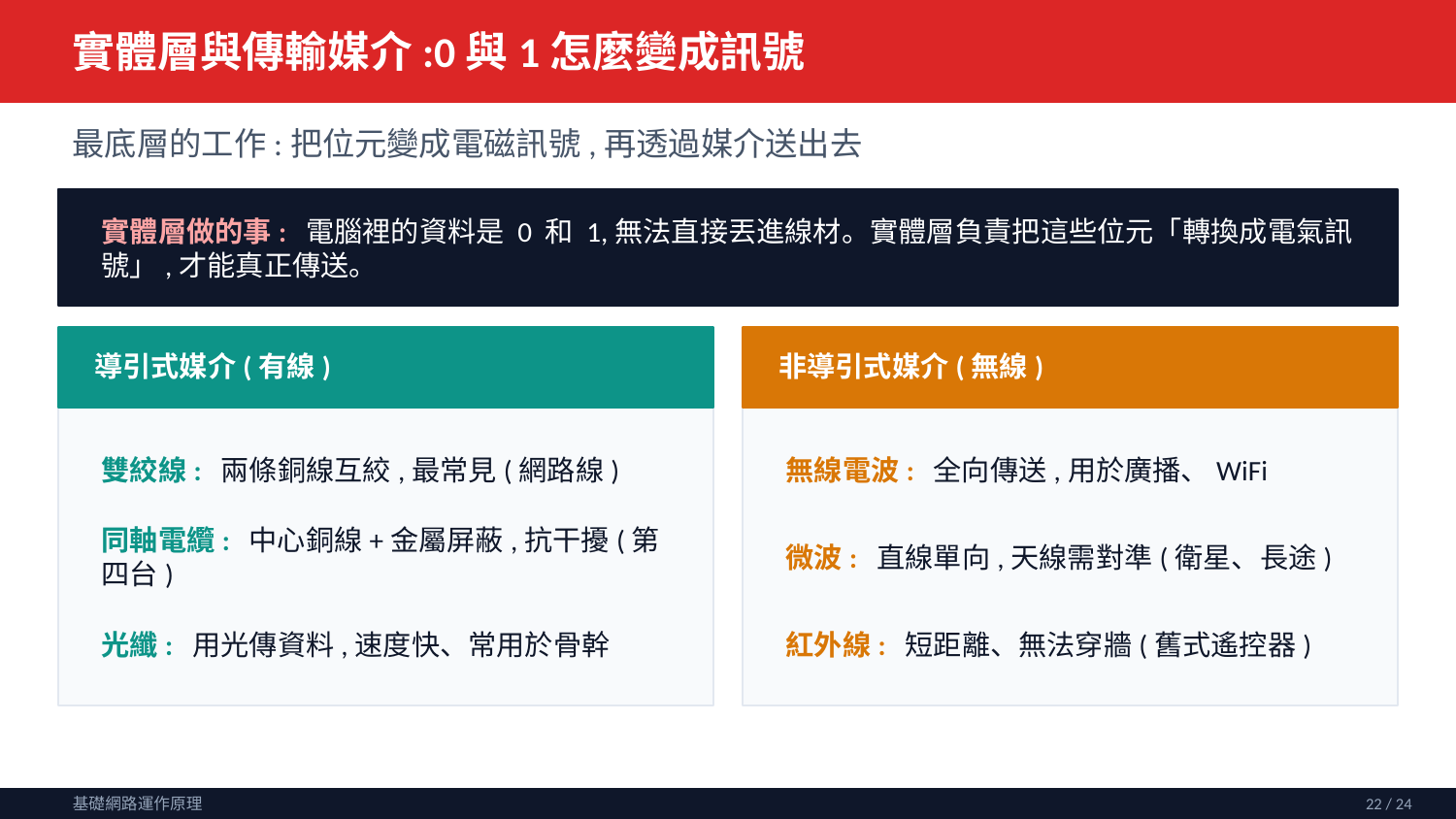

實體層與傳輸媒介:0與1怎麼變成訊號
最底層的工作:把位元變成電磁訊號,再透過媒介送出去

實體層做的事:  電腦裡的資料是 0 和 1,無法直接丟進線材。實體層負責把這些位元「轉換成電氣訊號」,才能真正傳送。

導引式媒介(有線)
非導引式媒介(無線)
雙絞線:  兩條銅線互絞,最常見(網路線)
無線電波:  全向傳送,用於廣播、WiFi
同軸電纜:  中心銅線+金屬屏蔽,抗干擾(第四台)
微波:  直線單向,天線需對準(衛星、長途)
光纖:  用光傳資料,速度快、常用於骨幹
紅外線:  短距離、無法穿牆(舊式遙控器)

基礎網路運作原理
22 / 24